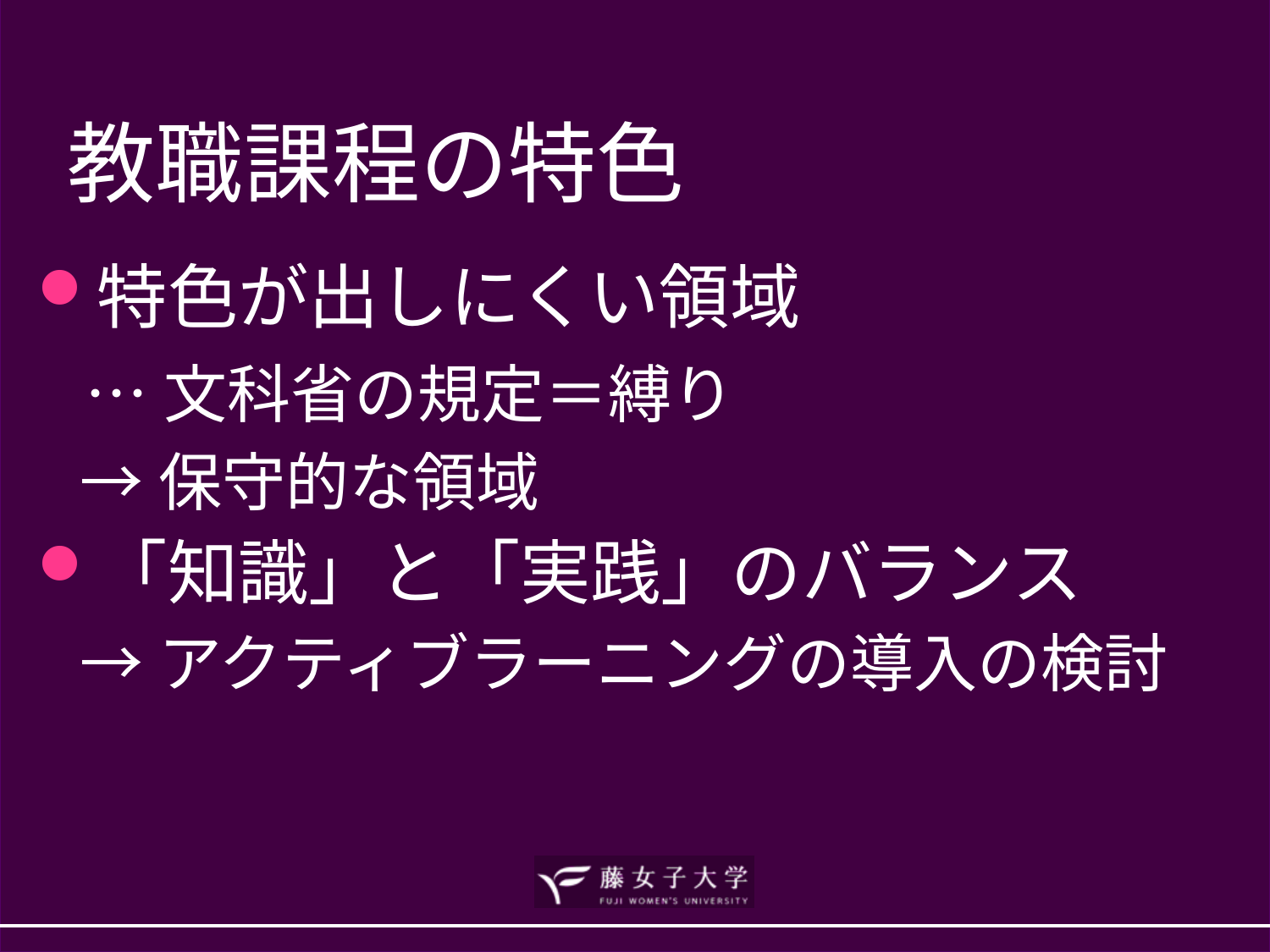

# 教職課程の特色
特色が出しにくい領域
   …文科省の規定＝縛り
   →保守的な領域
「知識」と「実践」のバランス
   →アクティブラーニングの導入の検討